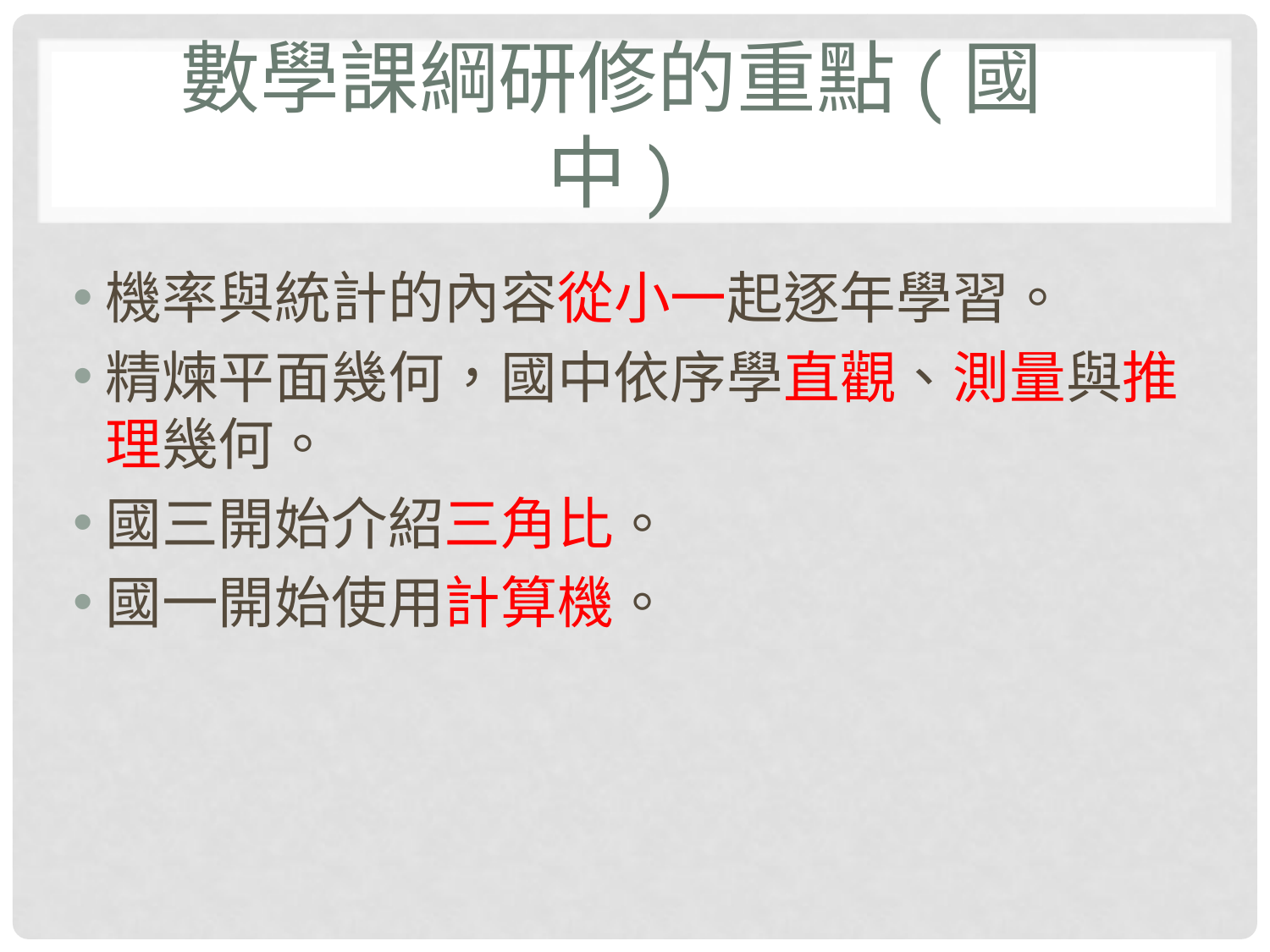

# 數學課綱研修的重點(國中)
機率與統計的內容從小一起逐年學習。
精煉平面幾何，國中依序學直觀、測量與推理幾何。
國三開始介紹三角比。
國一開始使用計算機。